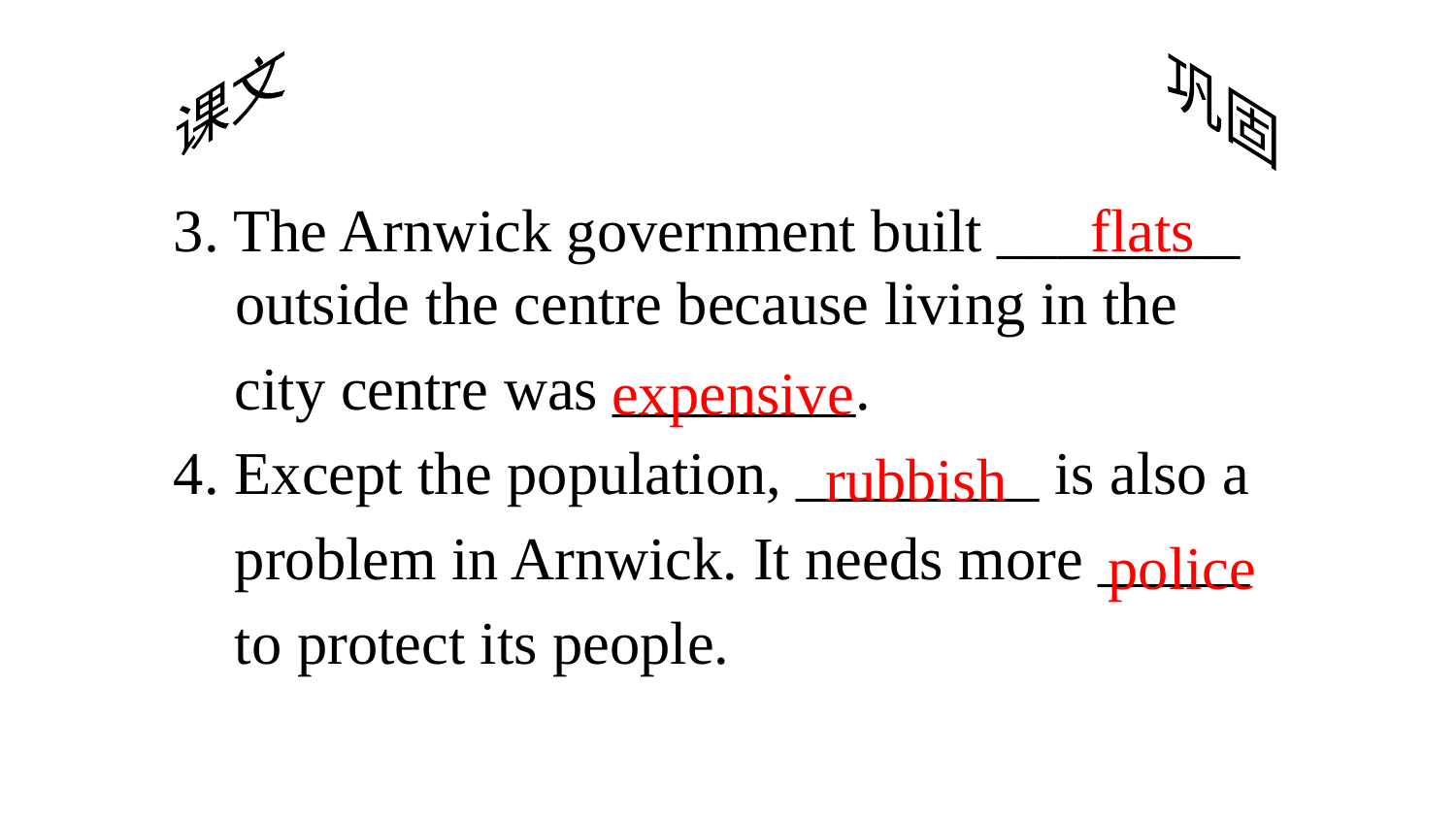

课文
巩固
3. The Arnwick government built ________ outside the centre because living in the
    city centre was ________.
4. Except the population, ________ is also a
    problem in Arnwick. It needs more _____
    to protect its people.
flats
expensive
rubbish
police